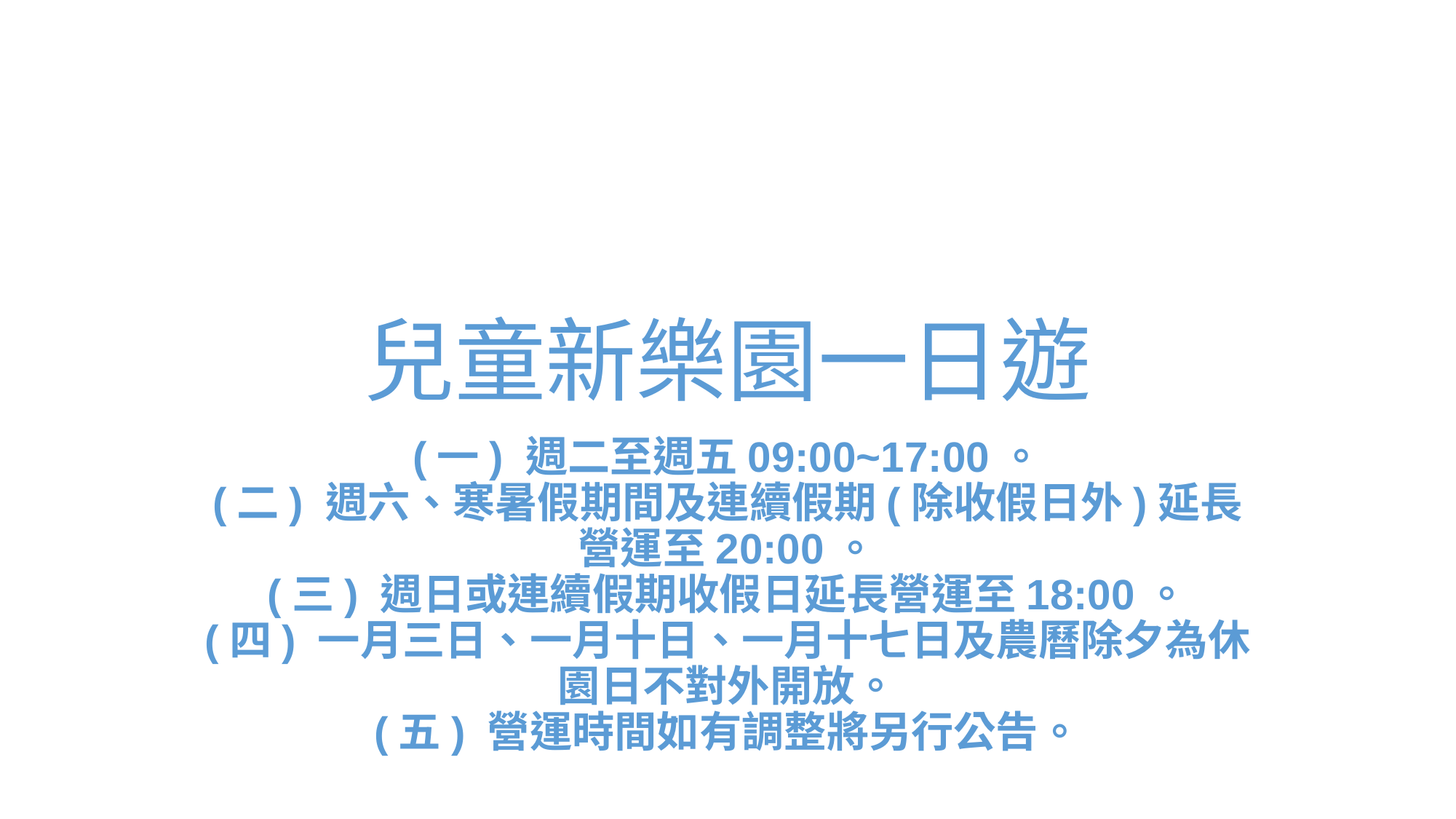

# 兒童新樂園一日遊
(一) 週二至週五09:00~17:00。
(二) 週六、寒暑假期間及連續假期(除收假日外)延長營運至20:00。
(三) 週日或連續假期收假日延長營運至18:00。
(四) 一月三日、一月十日、一月十七日及農曆除夕為休園日不對外開放。
(五) 營運時間如有調整將另行公告。